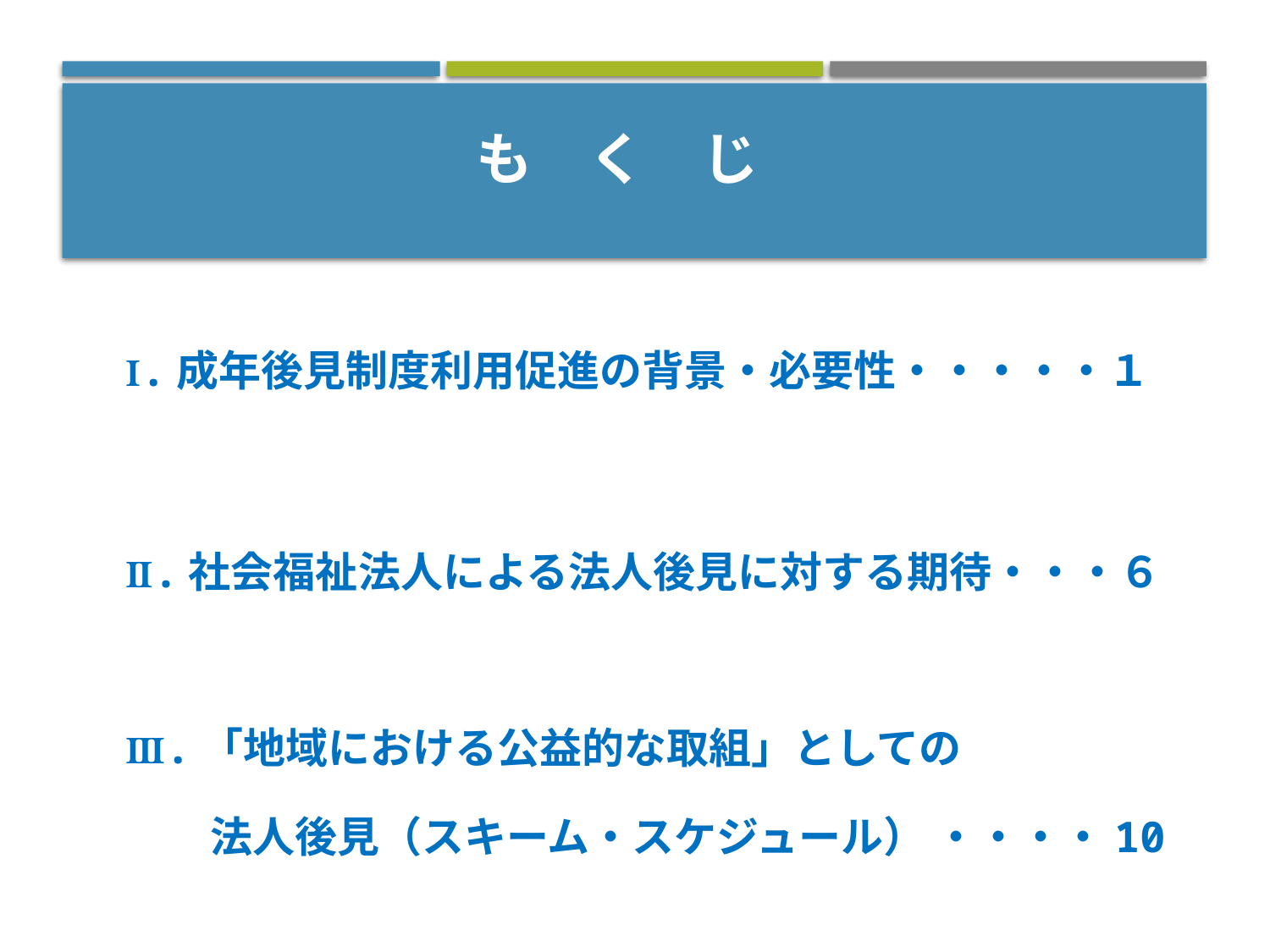

も　く　じ
Ⅰ.成年後見制度利用促進の背景・必要性・・・・・１
Ⅱ.社会福祉法人による法人後見に対する期待・・・６
Ⅲ.「地域における公益的な取組」としての
　　法人後見（スキーム・スケジュール） ・・・・10